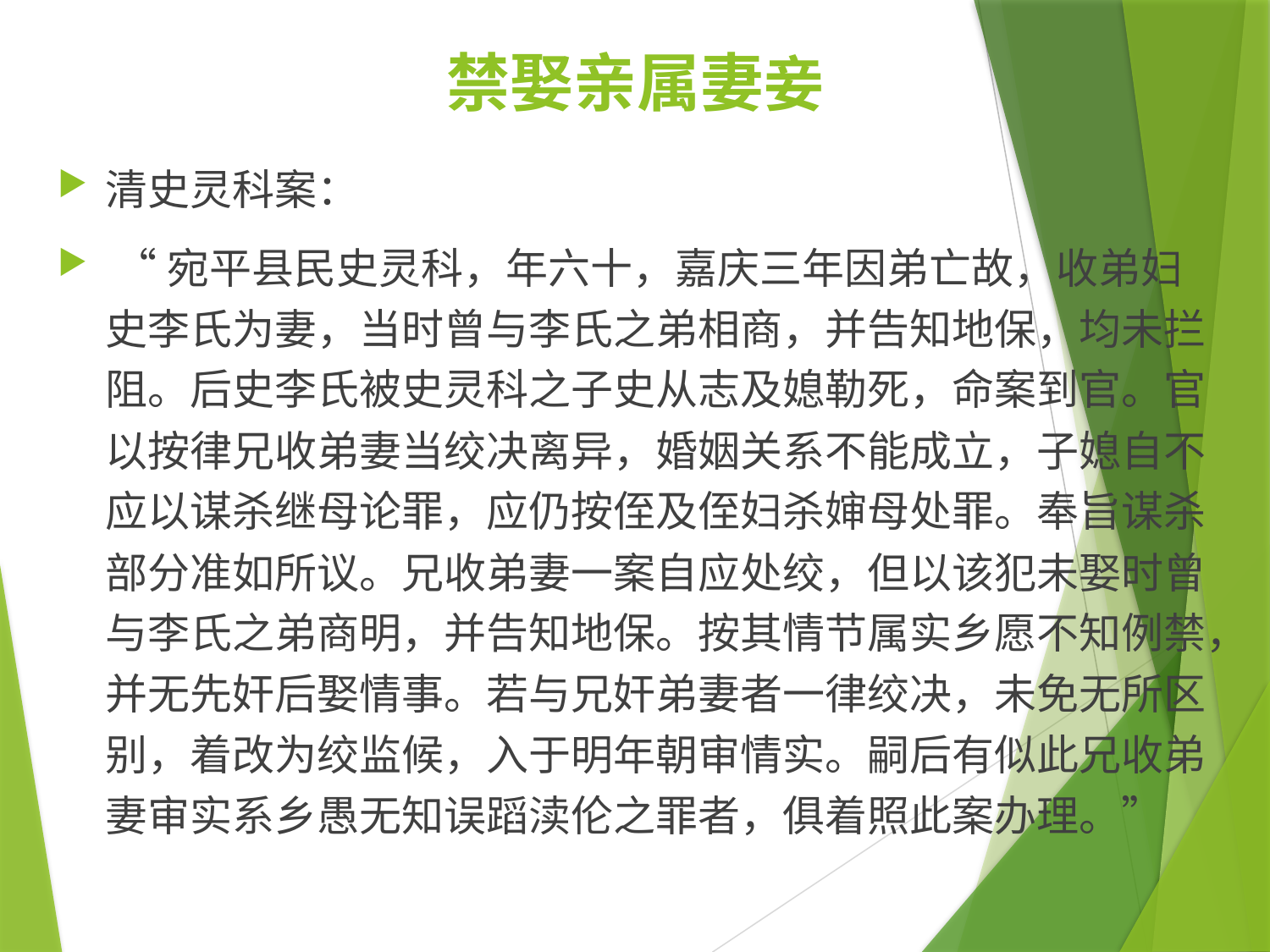

# 禁娶亲属妻妾
清史灵科案：
 “宛平县民史灵科，年六十，嘉庆三年因弟亡故，收弟妇史李氏为妻，当时曾与李氏之弟相商，并告知地保，均未拦阻。后史李氏被史灵科之子史从志及媳勒死，命案到官。官以按律兄收弟妻当绞决离异，婚姻关系不能成立，子媳自不应以谋杀继母论罪，应仍按侄及侄妇杀婶母处罪。奉旨谋杀部分准如所议。兄收弟妻一案自应处绞，但以该犯未娶时曾与李氏之弟商明，并告知地保。按其情节属实乡愿不知例禁，并无先奸后娶情事。若与兄奸弟妻者一律绞决，未免无所区别，着改为绞监候，入于明年朝审情实。嗣后有似此兄收弟妻审实系乡愚无知误蹈渎伦之罪者，俱着照此案办理。”